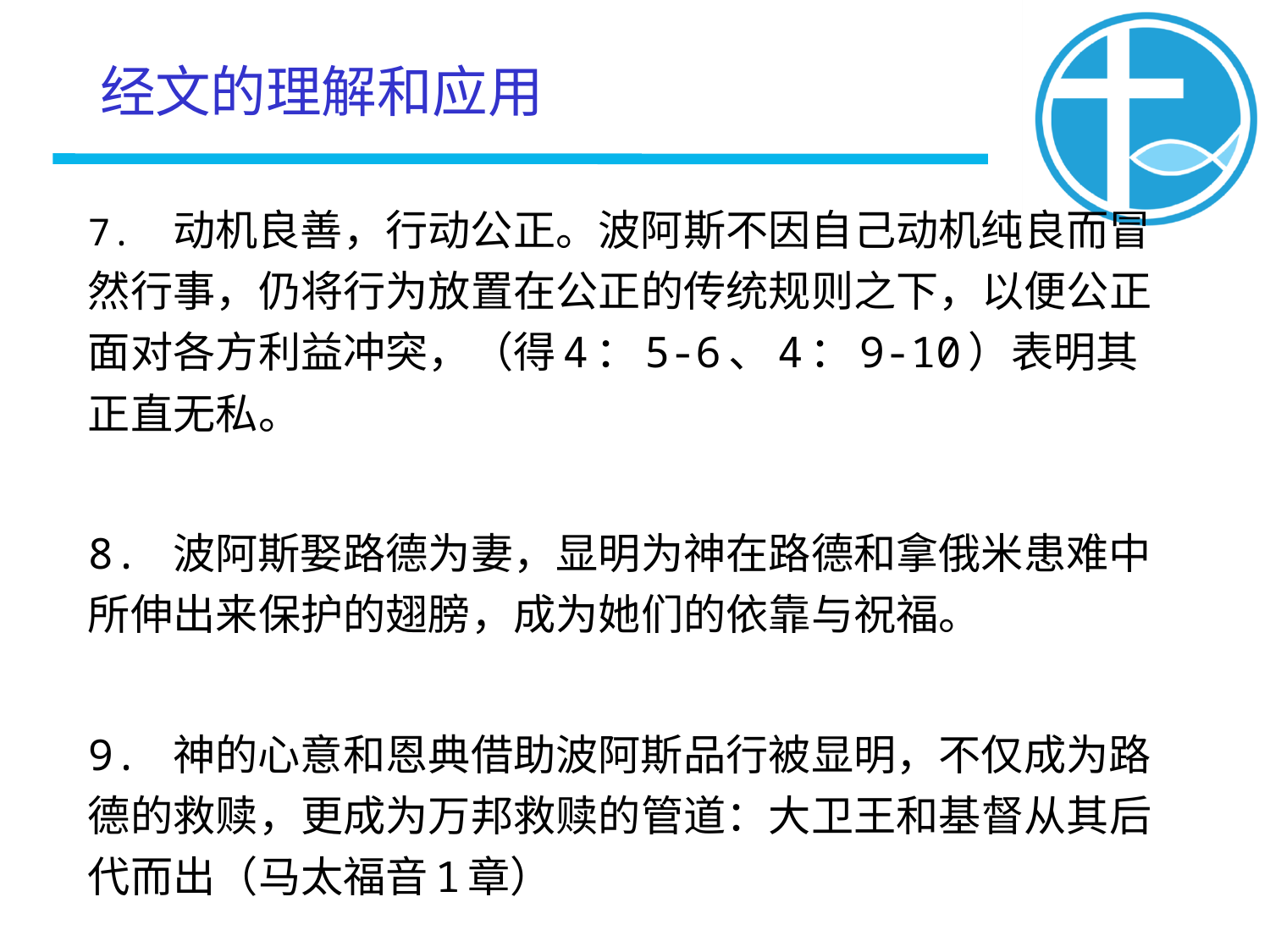

# 经文的理解和应用
7.	动机良善，行动公正。波阿斯不因自己动机纯良而冒然行事，仍将行为放置在公正的传统规则之下，以便公正面对各方利益冲突，（得4：5-6、4：9-10）表明其正直无私。

8.	波阿斯娶路德为妻，显明为神在路德和拿俄米患难中所伸出来保护的翅膀，成为她们的依靠与祝福。

9.	神的心意和恩典借助波阿斯品行被显明，不仅成为路德的救赎，更成为万邦救赎的管道：大卫王和基督从其后代而出（马太福音1章）